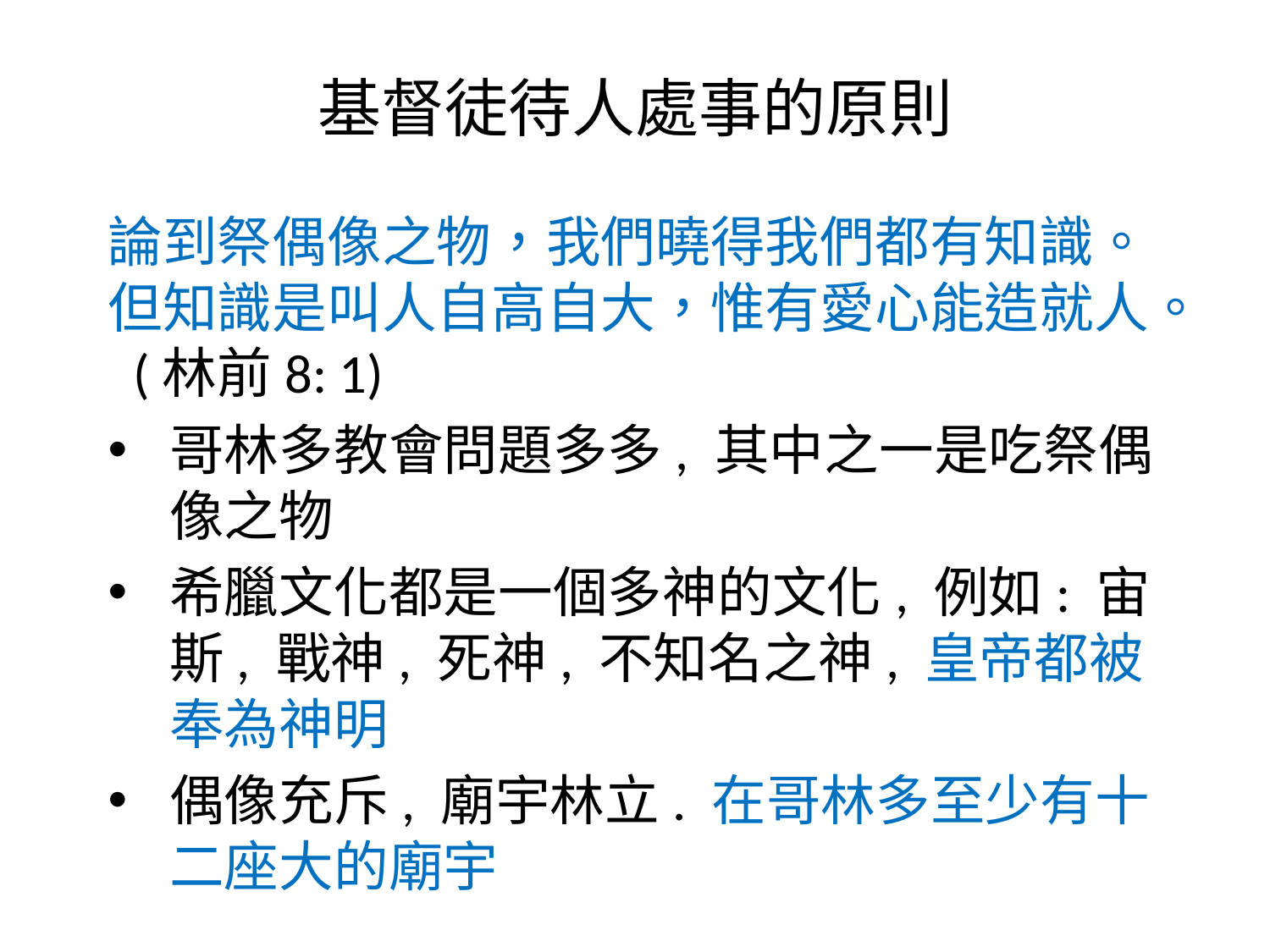

# 基督徒待人處事的原則
論到祭偶像之物，我們曉得我們都有知識。但知識是叫人自高自大，惟有愛心能造就人。 (林前8: 1)
哥林多教會問題多多, 其中之一是吃祭偶像之物
希臘文化都是一個多神的文化, 例如: 宙斯, 戰神, 死神, 不知名之神, 皇帝都被奉為神明
偶像充斥, 廟宇林立. 在哥林多至少有十二座大的廟宇